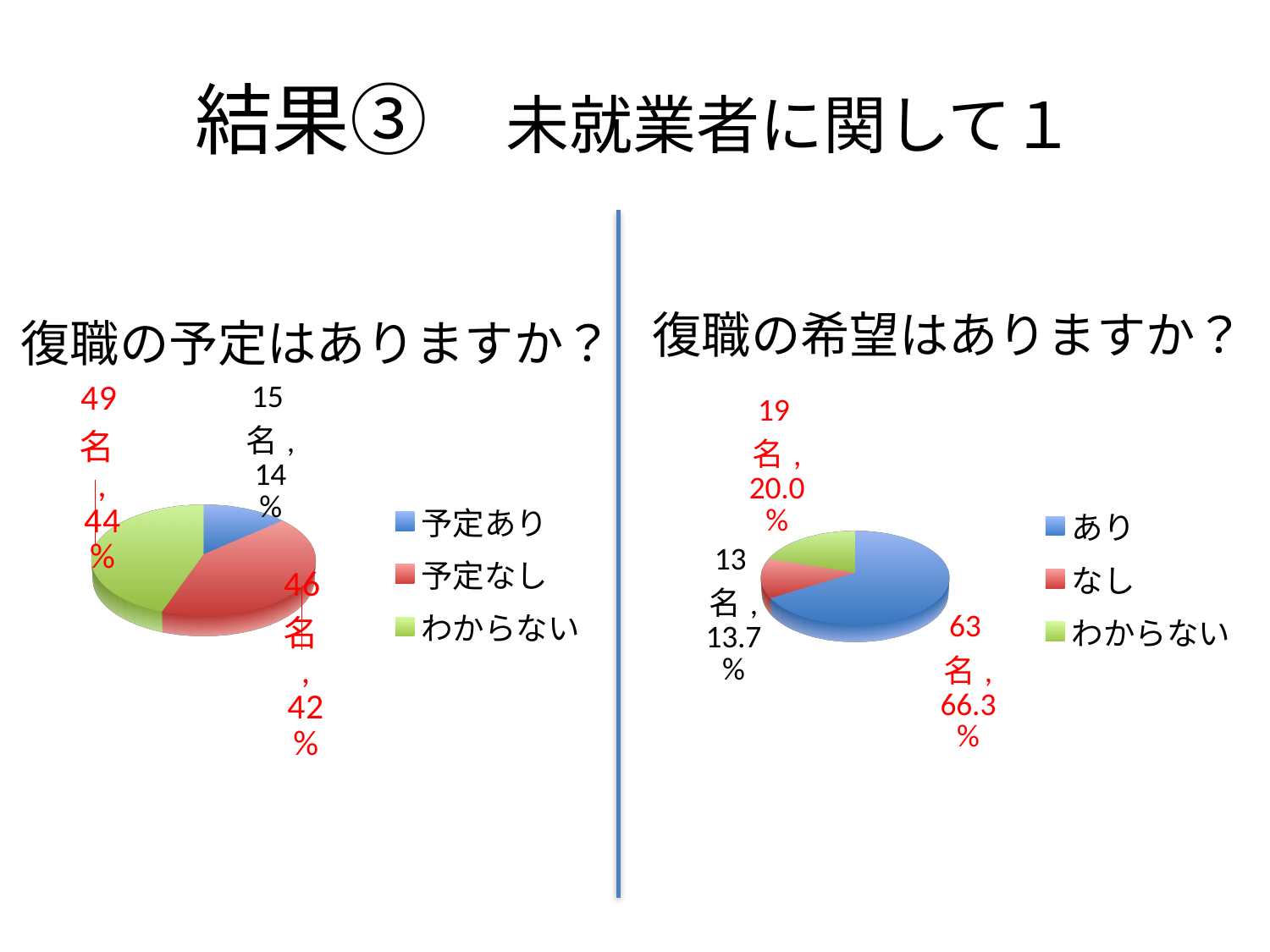

# 結果③　未就業者に関して１
復職の希望はありますか？
復職の予定はありますか？

[unsupported chart]

[unsupported chart]